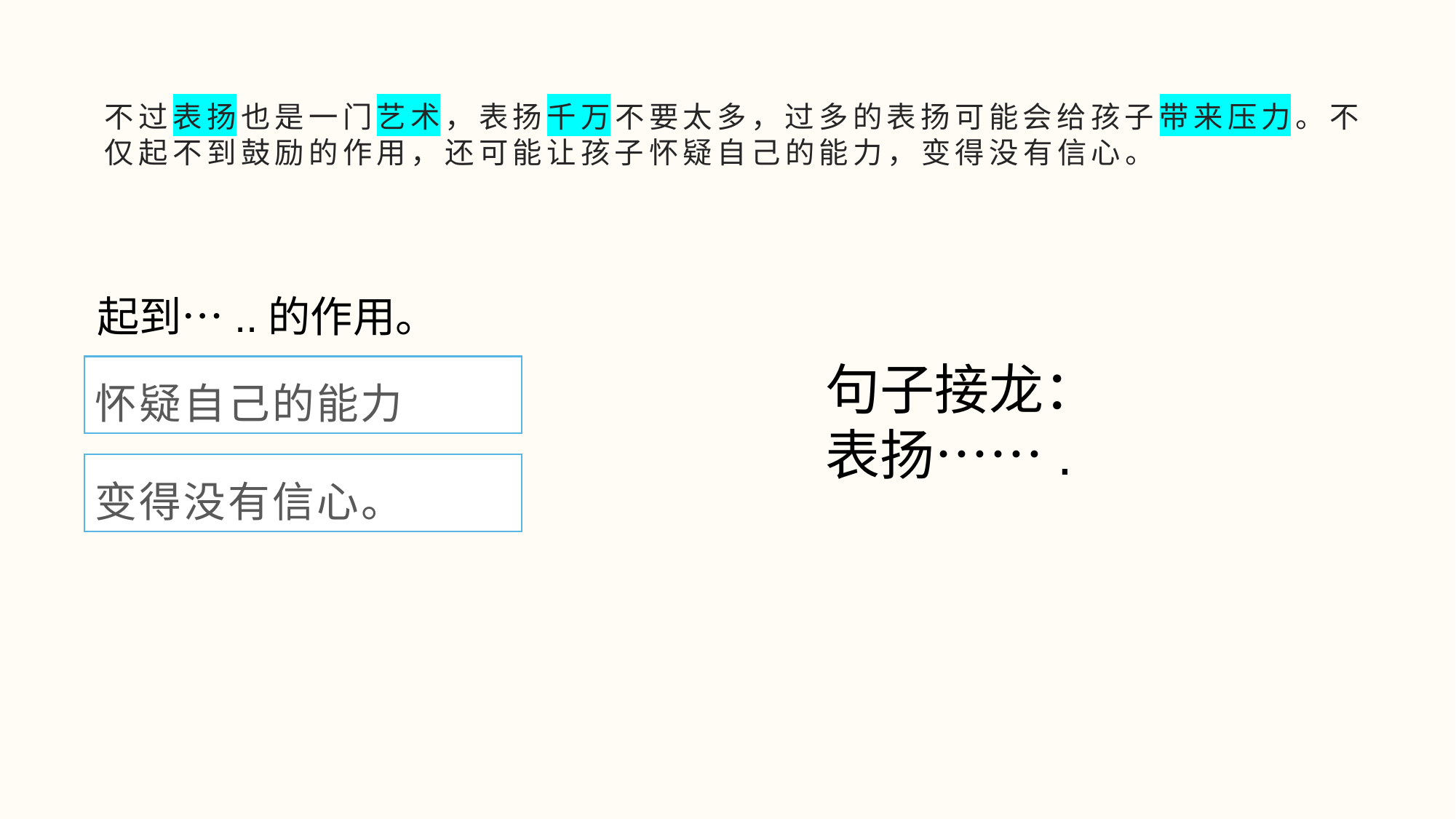

# 不过表扬也是一门艺术，表扬千万不要太多，过多的表扬可能会给孩子带来压力。不仅起不到鼓励的作用，还可能让孩子怀疑自己的能力，变得没有信心。
起到…..的作用。

句子接龙：表扬…….
怀疑自己的能力
变得没有信心。